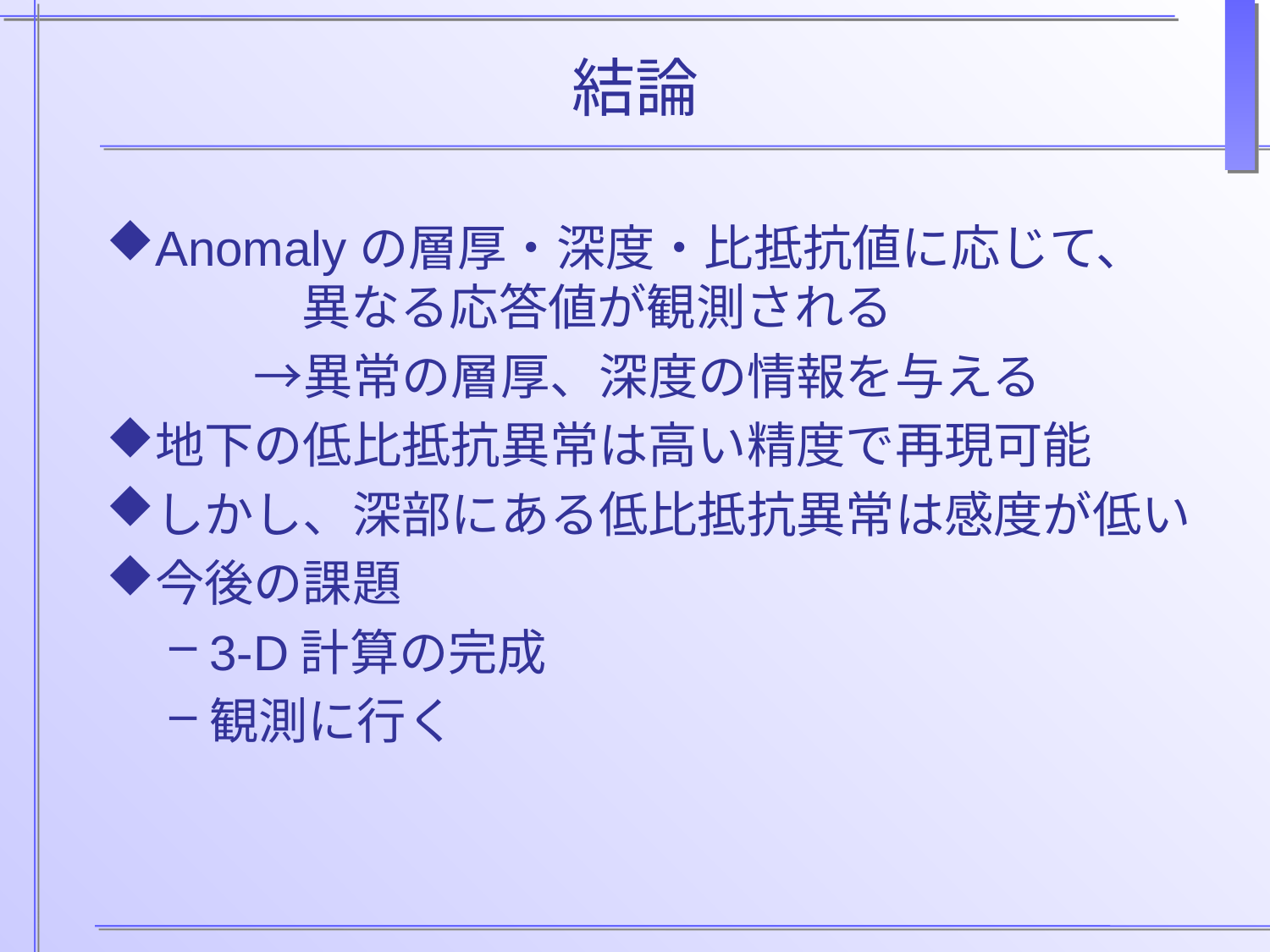

# 結論
Anomalyの層厚・深度・比抵抗値に応じて、　　　　異なる応答値が観測される
　　　→異常の層厚、深度の情報を与える
地下の低比抵抗異常は高い精度で再現可能
しかし、深部にある低比抵抗異常は感度が低い
今後の課題
3-D計算の完成
観測に行く